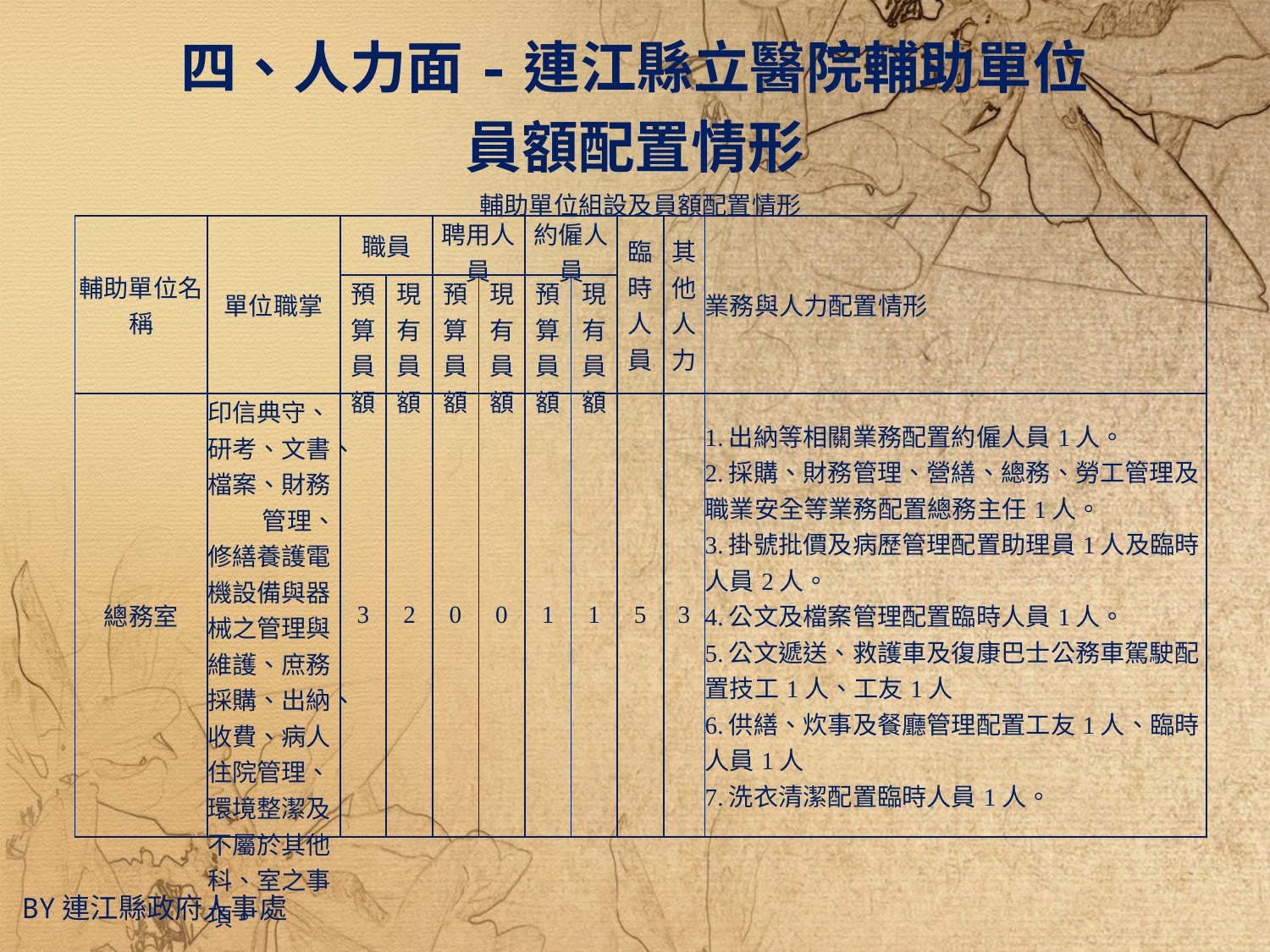

四、人力面-連江縣立醫院輔助單位
員額配置情形
| 輔助單位組設及員額配置情形 |  |  |  |  |  |  |  |  |  |  |
| --- | --- | --- | --- | --- | --- | --- | --- | --- | --- | --- |
| 輔助單位名稱 | 單位職掌 | 職員 |  | 聘用人員 |  | 約僱人員 |  | 臨時人員 | 其他人力 | 業務與人力配置情形 |
|  |  | 預算員額 | 現有員額 | 預算員額 | 現有員額 | 預算員額 | 現有員額 |  |  |  |
| 總務室 | 印信典守、研考、文書、檔案、財務 管理、修繕養護電機設備與器械之管理與維護、庶務採購、出納、收費、病人住院管理、環境整潔及不屬於其他科、室之事項。 | 3 | 2 | 0 | 0 | 1 | 1 | 5 | 3 | 1.出納等相關業務配置約僱人員1人。 2.採購、財務管理、營繕、總務、勞工管理及職業安全等業務配置總務主任1人。 3.掛號批價及病歷管理配置助理員1人及臨時人員2人。 4.公文及檔案管理配置臨時人員1人。 5.公文遞送、救護車及復康巴士公務車駕駛配置技工1人、工友1人 6.供繕、炊事及餐廳管理配置工友1人、臨時人員1人 7.洗衣清潔配置臨時人員1人。 |
By連江縣政府人事處